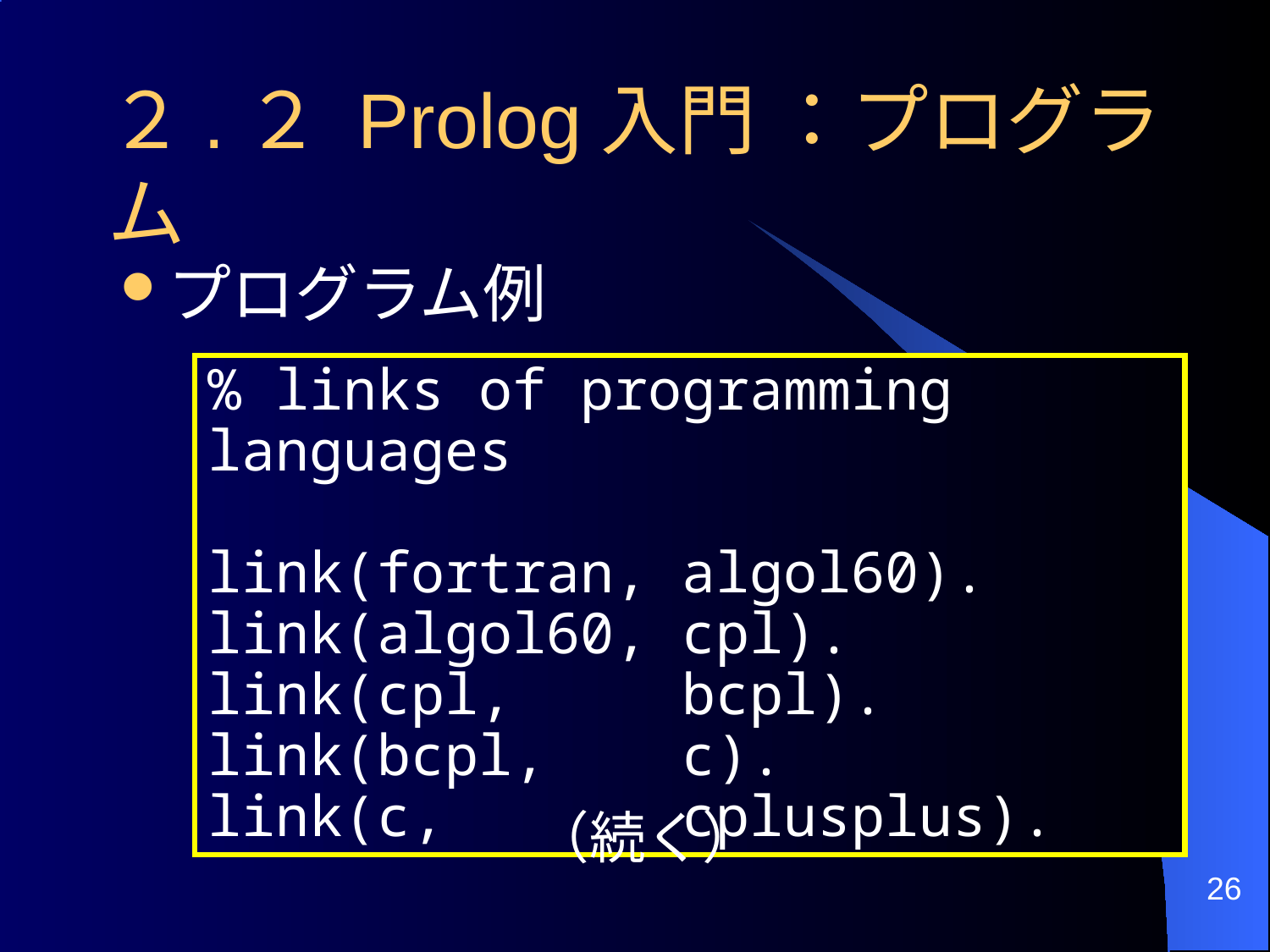

２.２ Prolog入門 ：プログラム
プログラム例
% links of programming languages

link(fortran, algol60).
link(algol60, cpl).
link(cpl,     bcpl).
link(bcpl,    c).
link(c,       cplusplus).
			（続く）
26